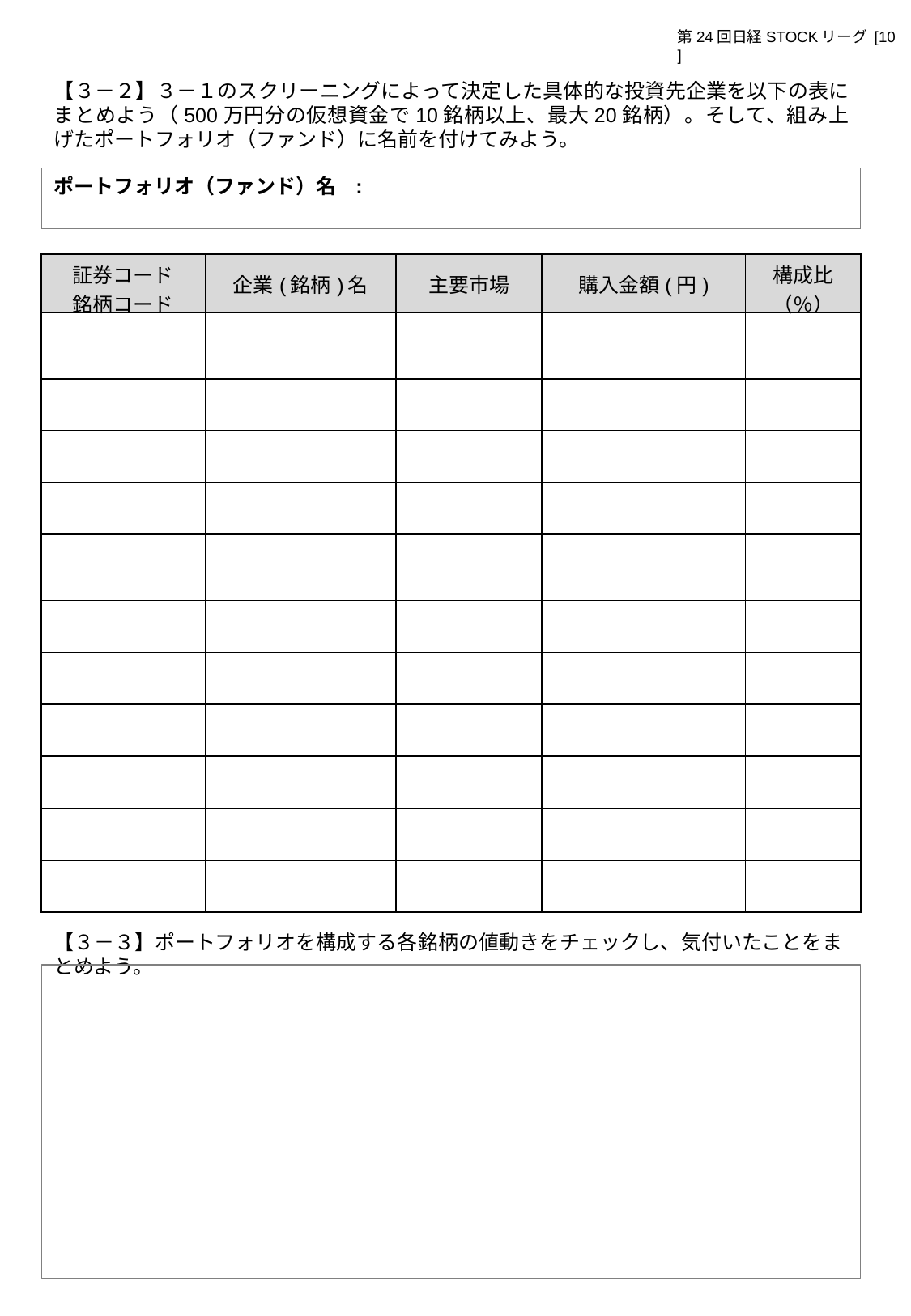

【３－２】３－１のスクリーニングによって決定した具体的な投資先企業を以下の表にまとめよう（500万円分の仮想資金で10銘柄以上、最大20銘柄）。そして、組み上げたポートフォリオ（ファンド）に名前を付けてみよう。
ポートフォリオ（ファンド）名   :

| 証券コード 銘柄コード | 企業(銘柄)名 | 主要市場 | 購入金額(円) | 構成比（％） |
| --- | --- | --- | --- | --- |
|  |  |  |  |  |
|  |  |  |  |  |
|  |  |  |  |  |
|  |  |  |  |  |
|  |  |  |  |  |
|  |  |  |  |  |
|  |  |  |  |  |
|  |  |  |  |  |
|  |  |  |  |  |
|  |  |  |  |  |
|  |  |  |  |  |
【３－３】ポートフォリオを構成する各銘柄の値動きをチェックし、気付いたことをまとめよう。